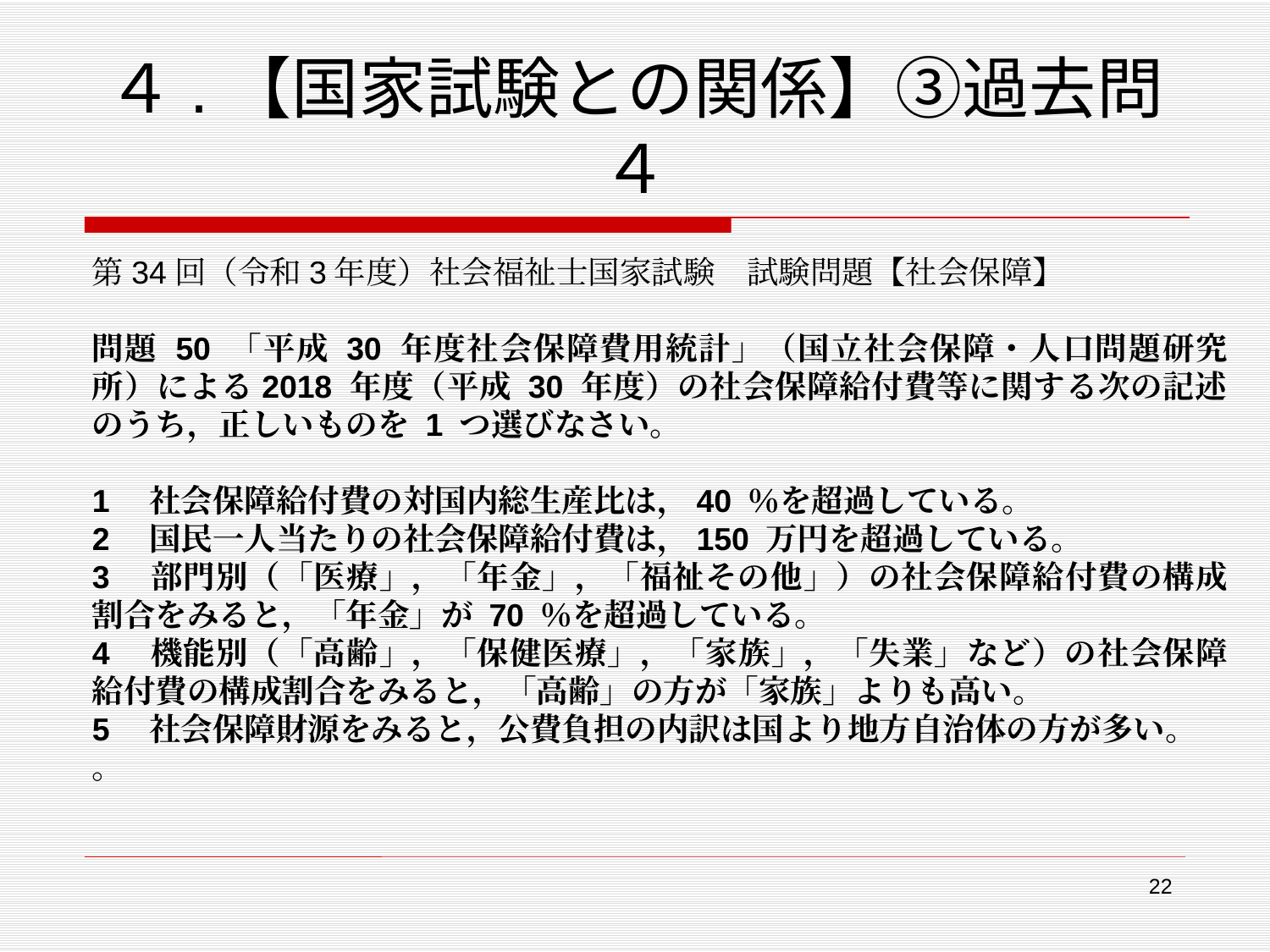

# ４.【国家試験との関係】③過去問４
第34回（令和3年度）社会福祉士国家試験　試験問題【社会保障】

問題 50 「平成 30 年度社会保障費用統計」（国立社会保障・人口問題研究所）による2018 年度（平成 30 年度）の社会保障給付費等に関する次の記述のうち，正しいものを 1 つ選びなさい。

1　社会保障給付費の対国内総生産比は，40 ％を超過している。
2　国民一人当たりの社会保障給付費は，150 万円を超過している。
3　部門別（「医療」，「年金」，「福祉その他」）の社会保障給付費の構成割合をみると，「年金」が 70 ％を超過している。
4　機能別（「高齢」，「保健医療」，「家族」，「失業」など）の社会保障給付費の構成割合をみると，「高齢」の方が「家族」よりも高い。
5　社会保障財源をみると，公費負担の内訳は国より地方自治体の方が多い。
。
22